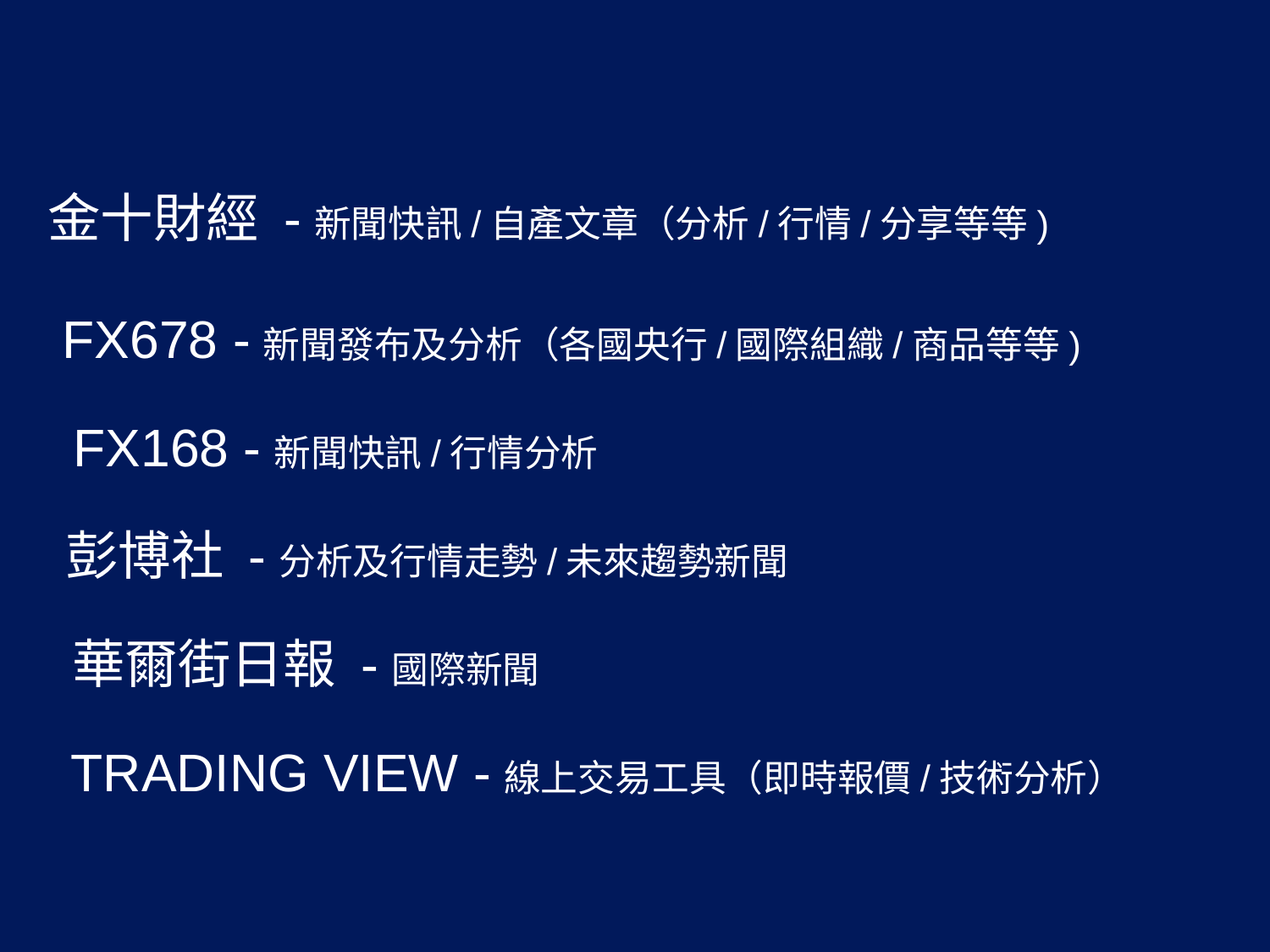

金十財經 -新聞快訊/自產文章（分析/行情/分享等等)
FX678 -新聞發布及分析（各國央行/國際組織/商品等等)
FX168 -新聞快訊/行情分析
彭博社 -分析及行情走勢/未來趨勢新聞
華爾街日報 -國際新聞
Trading view -線上交易工具（即時報價/技術分析）